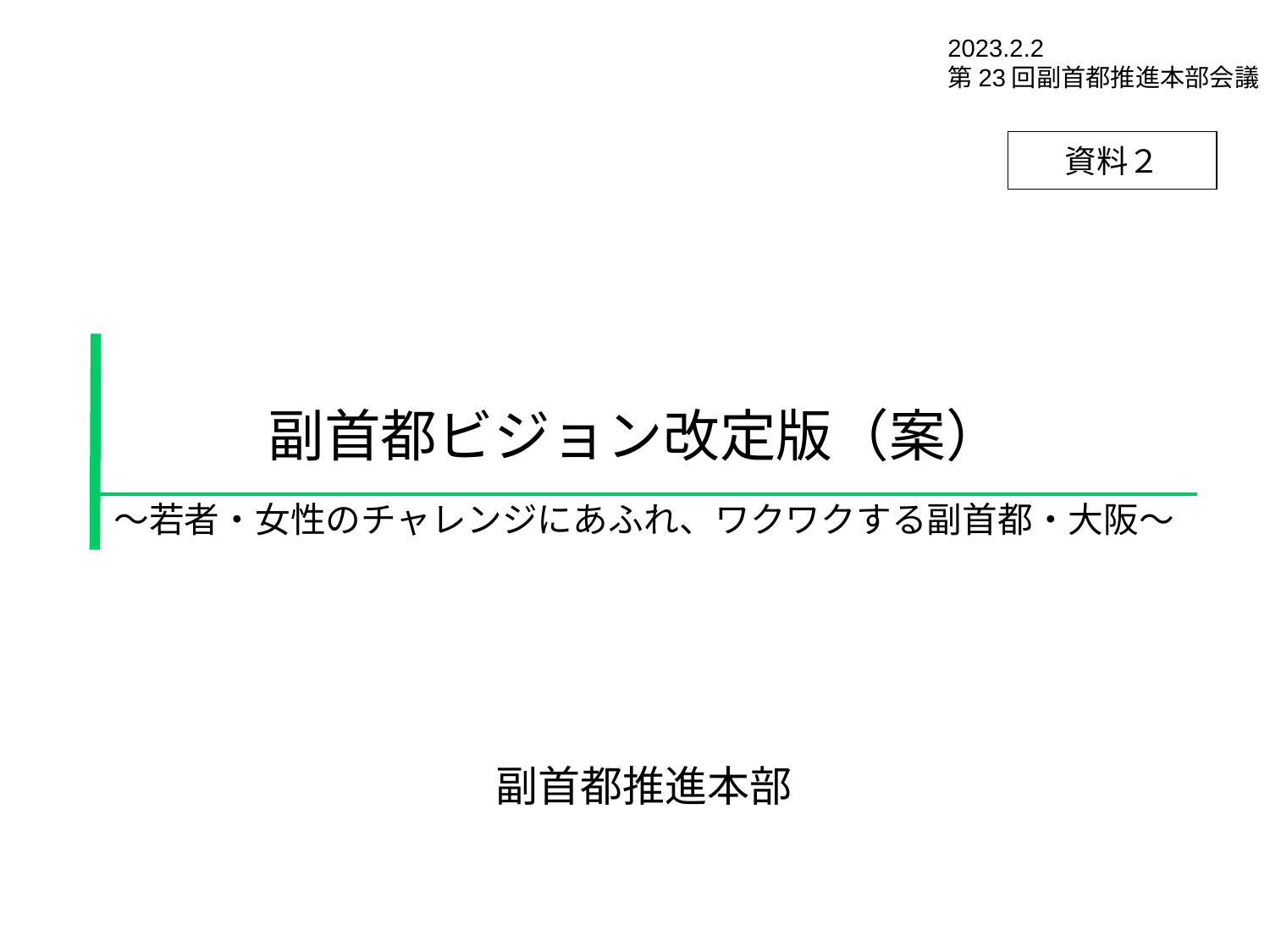

2023.2.2
第23回副首都推進本部会議
資料２
副首都ビジョン改定版（案）
～若者・女性のチャレンジにあふれ、ワクワクする副首都・大阪～
副首都推進本部